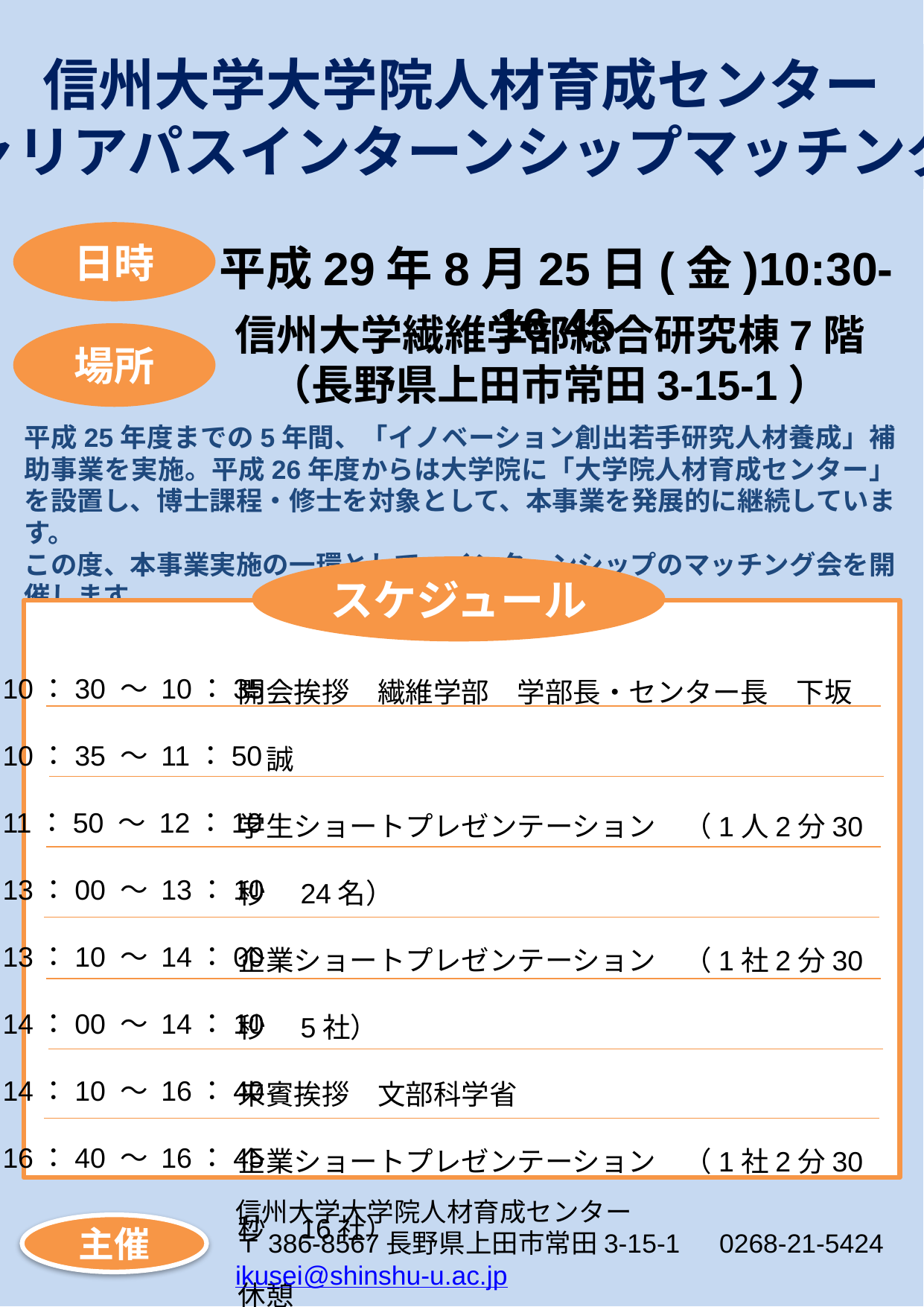

信州大学大学院人材育成センター
キャリアパスインターンシップマッチング会
日時
平成29年8月25日(金)10:30-16:45
信州大学繊維学部総合研究棟7階
（長野県上田市常田3-15-1）
場所
平成25年度までの5年間、「イノベーション創出若手研究人材養成」補助事業を実施。平成26年度からは大学院に「大学院人材育成センター」を設置し、博士課程・修士を対象として、本事業を発展的に継続しています。
この度、本事業実施の一環として、インターンシップのマッチング会を開催します。
スケジュール

10：30 ～ 10：35
10：35 ～ 11：50
11：50 ～ 12：10
13：00 ～ 13：10
13：10 ～ 14：00
14：00 ～ 14：10
14：10 ～ 16：40
16：40 ～ 16：45

開会挨拶　繊維学部　学部長・センター長　下坂　誠
学生ショートプレゼンテーション　（1人2分30秒　24名）
企業ショートプレゼンテーション　（1社2分30秒　5社）
来賓挨拶　文部科学省
企業ショートプレゼンテーション　（1社2分30秒　16社）
休憩
学生と参加企業の懇談会（企業ブース形式）
閉会挨拶　繊維学部　教授・副センター長　小西　哉
信州大学大学院人材育成センター
〒386-8567長野県上田市常田3-15-1　0268-21-5424
ikusei@shinshu-u.ac.jp
主催